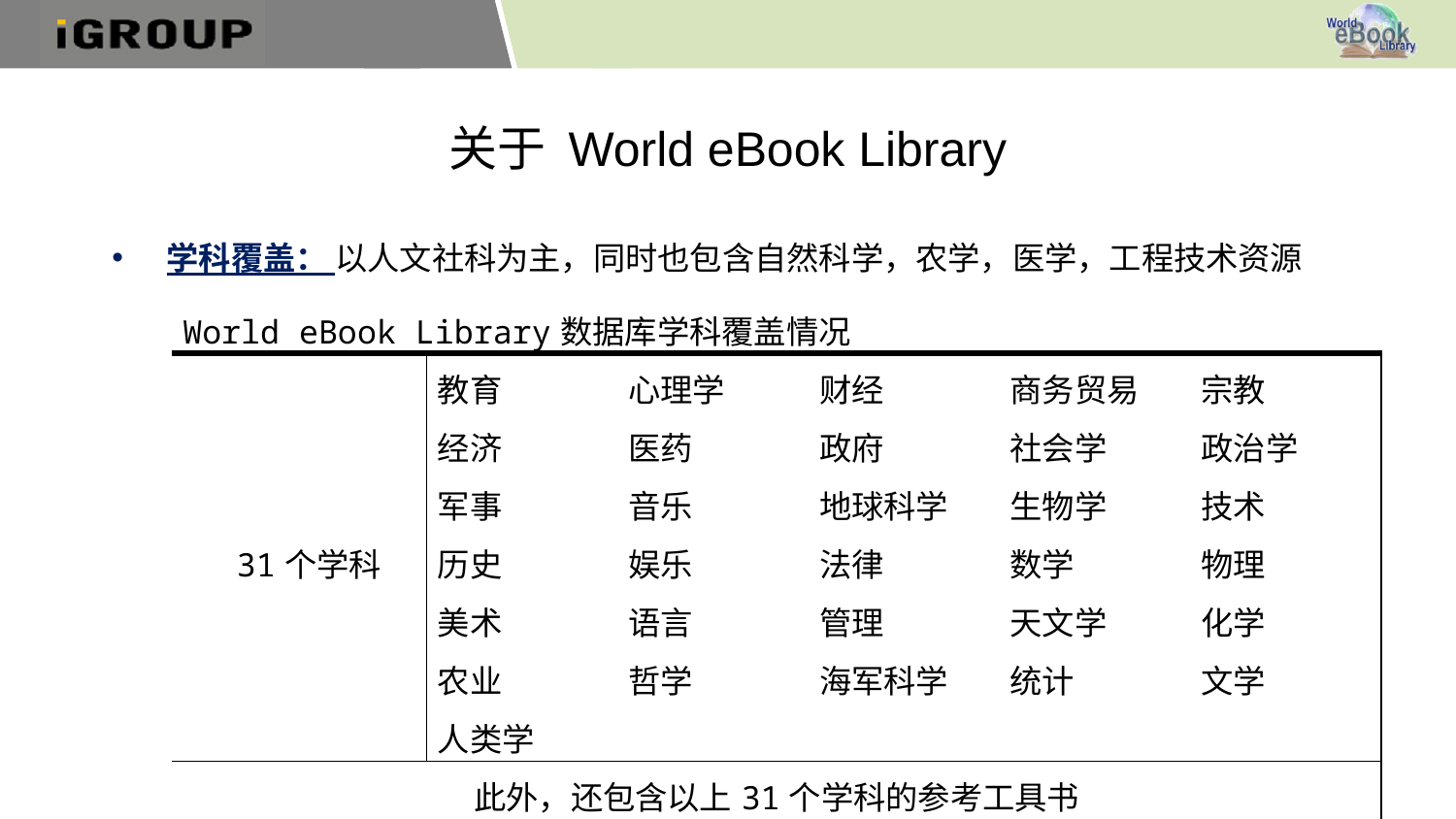

# 关于 World eBook Library
学科覆盖： 以人文社科为主，同时也包含自然科学，农学，医学，工程技术资源

| World eBook Library数据库学科覆盖情况 |  |  |  |  |  |
| --- | --- | --- | --- | --- | --- |
| 31个学科 | 教育 | 心理学 | 财经 | 商务贸易 | 宗教 |
|  | 经济 | 医药 | 政府 | 社会学 | 政治学 |
|  | 军事 | 音乐 | 地球科学 | 生物学 | 技术 |
|  | 历史 | 娱乐 | 法律 | 数学 | 物理 |
|  | 美术 | 语言 | 管理 | 天文学 | 化学 |
|  | 农业 | 哲学 | 海军科学 | 统计 | 文学 |
|  | 人类学 |  |  |  |  |
| 此外，还包含以上31个学科的参考工具书 |  |  |  |  |  |